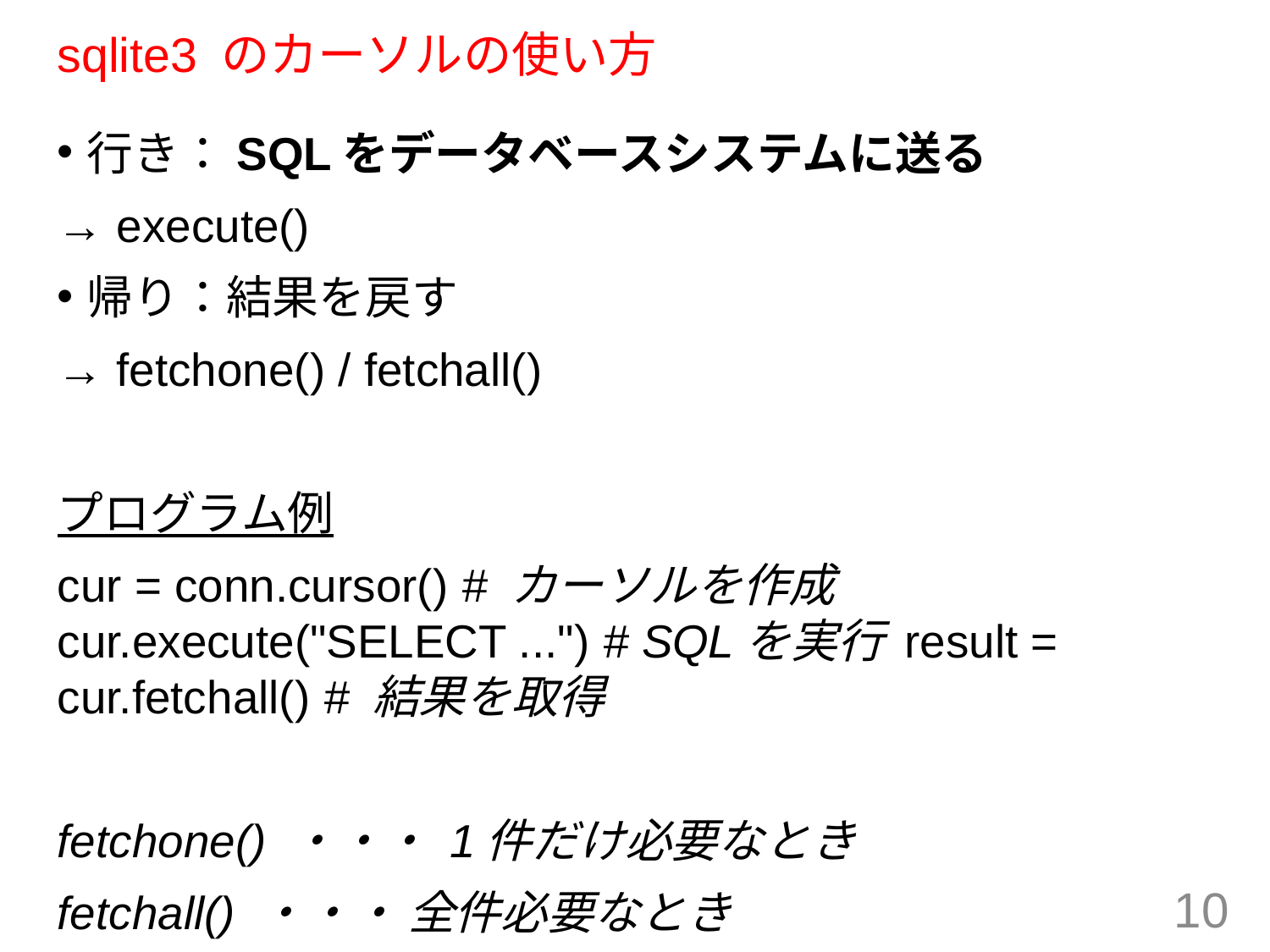

# sqlite3 のカーソルの使い方
行き：SQLをデータベースシステムに送る
→ execute()
帰り：結果を戻す
→ fetchone() / fetchall()

プログラム例
cur = conn.cursor() # カーソルを作成 cur.execute("SELECT ...") # SQLを実行 result = cur.fetchall() # 結果を取得

fetchone() ・・・ 1件だけ必要なとき
fetchall() ・・・ 全件必要なとき

10